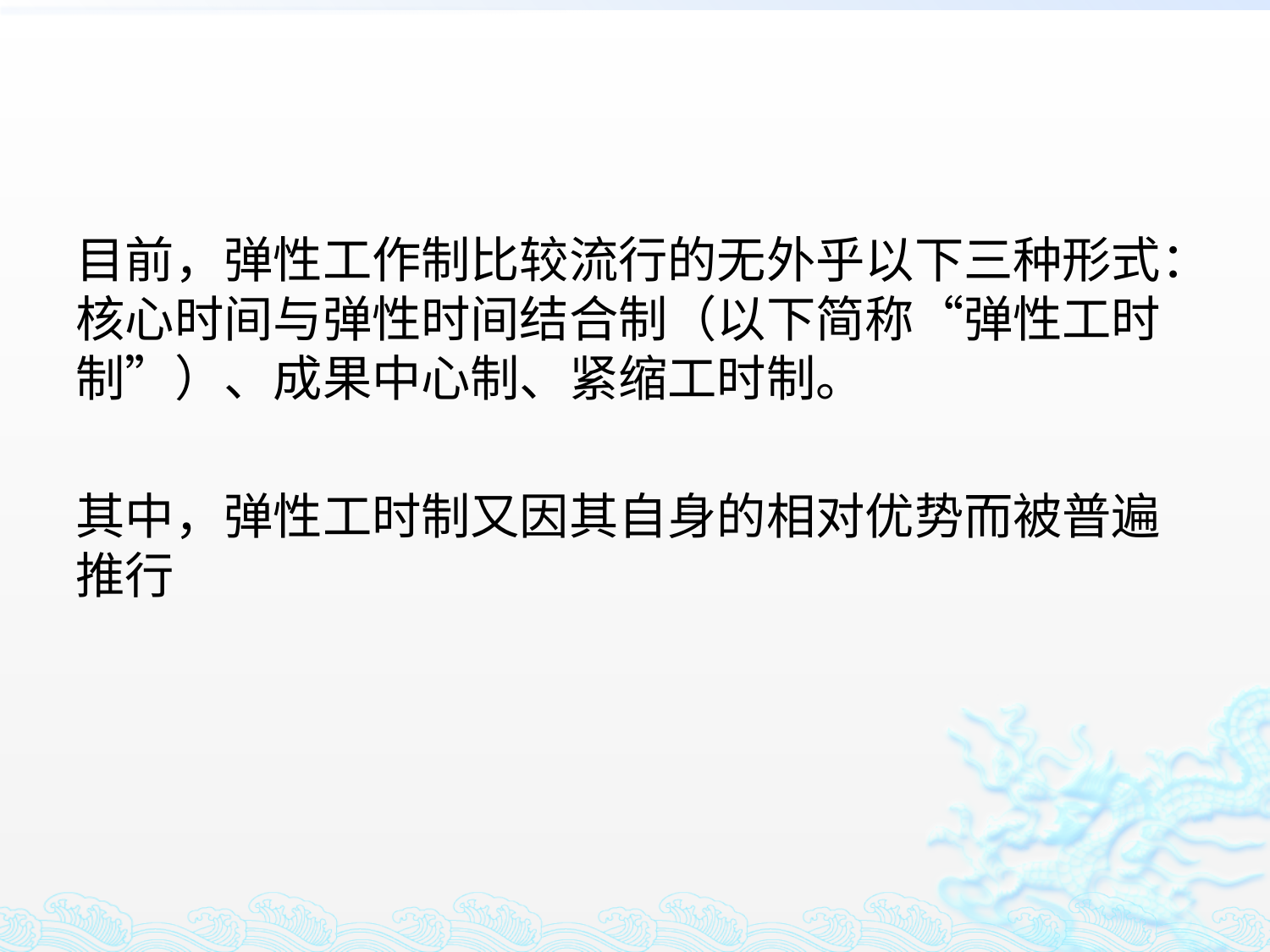

#
目前，弹性工作制比较流行的无外乎以下三种形式：核心时间与弹性时间结合制（以下简称“弹性工时制”）、成果中心制、紧缩工时制。

其中，弹性工时制又因其自身的相对优势而被普遍推行